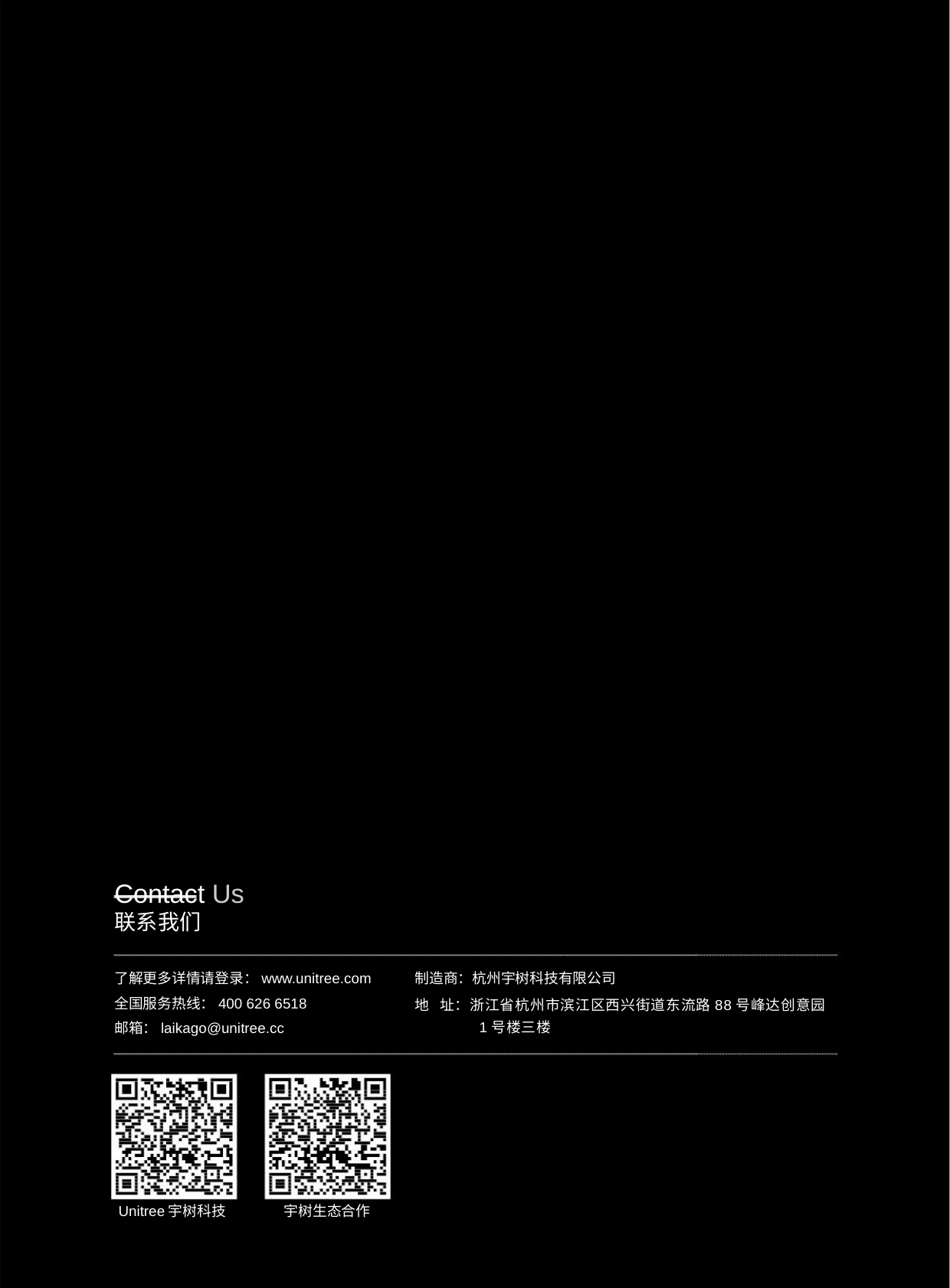

Contact Us
联系我们
了解更多详情请登录：www.unitree.com
全国服务热线：400 626 6518
制造商：杭州宇树科技有限公司
地 址：浙江省杭州市滨江区西兴街道东流路88号峰达创意园
1号楼三楼
邮箱：laikago@unitree.cc
Unitree宇树科技
宇树生态合作